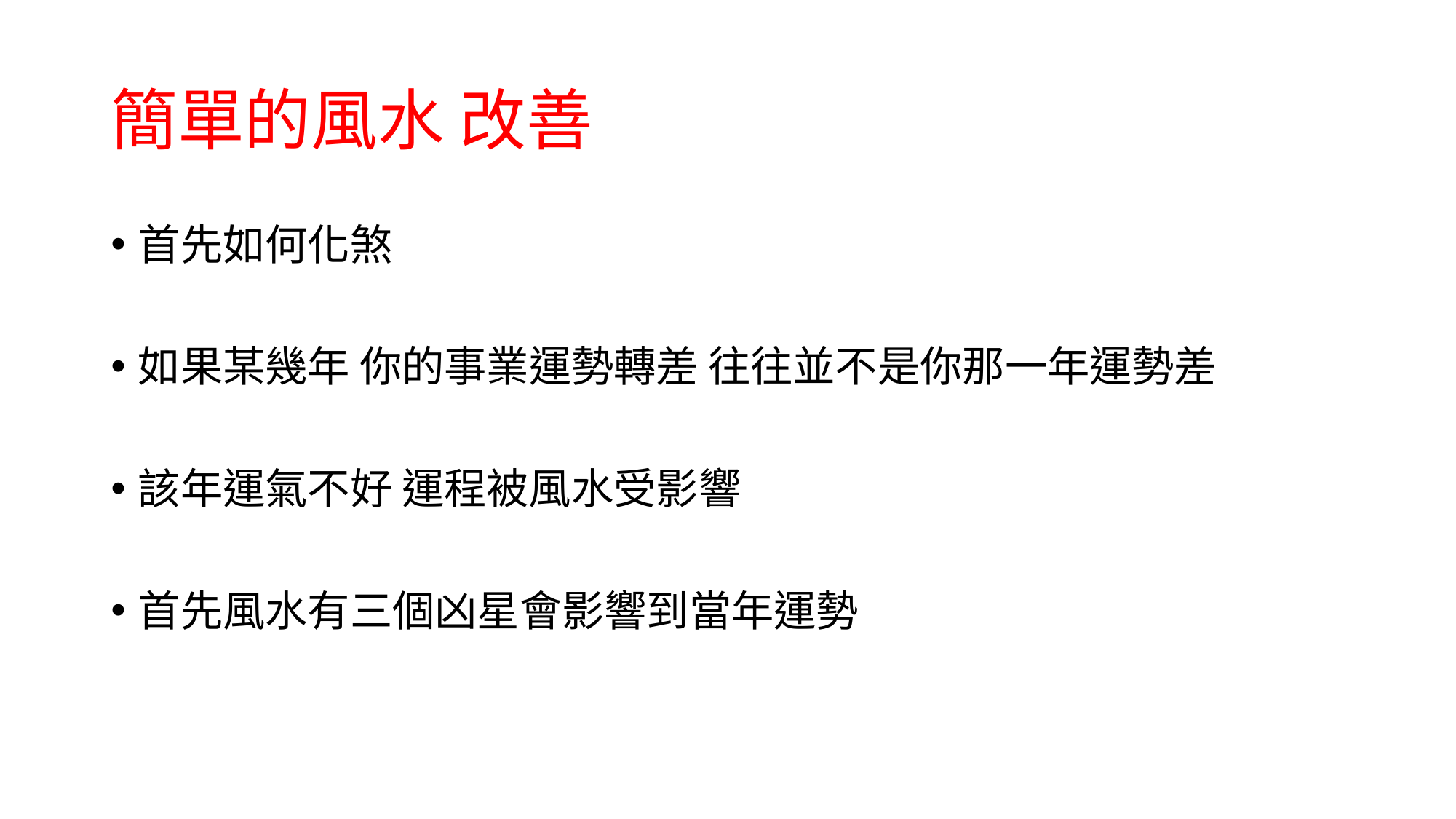

# 簡單的風水 改善
首先如何化煞

如果某幾年 你的事業運勢轉差 往往並不是你那一年運勢差

該年運氣不好 運程被風水受影響

首先風水有三個凶星會影響到當年運勢